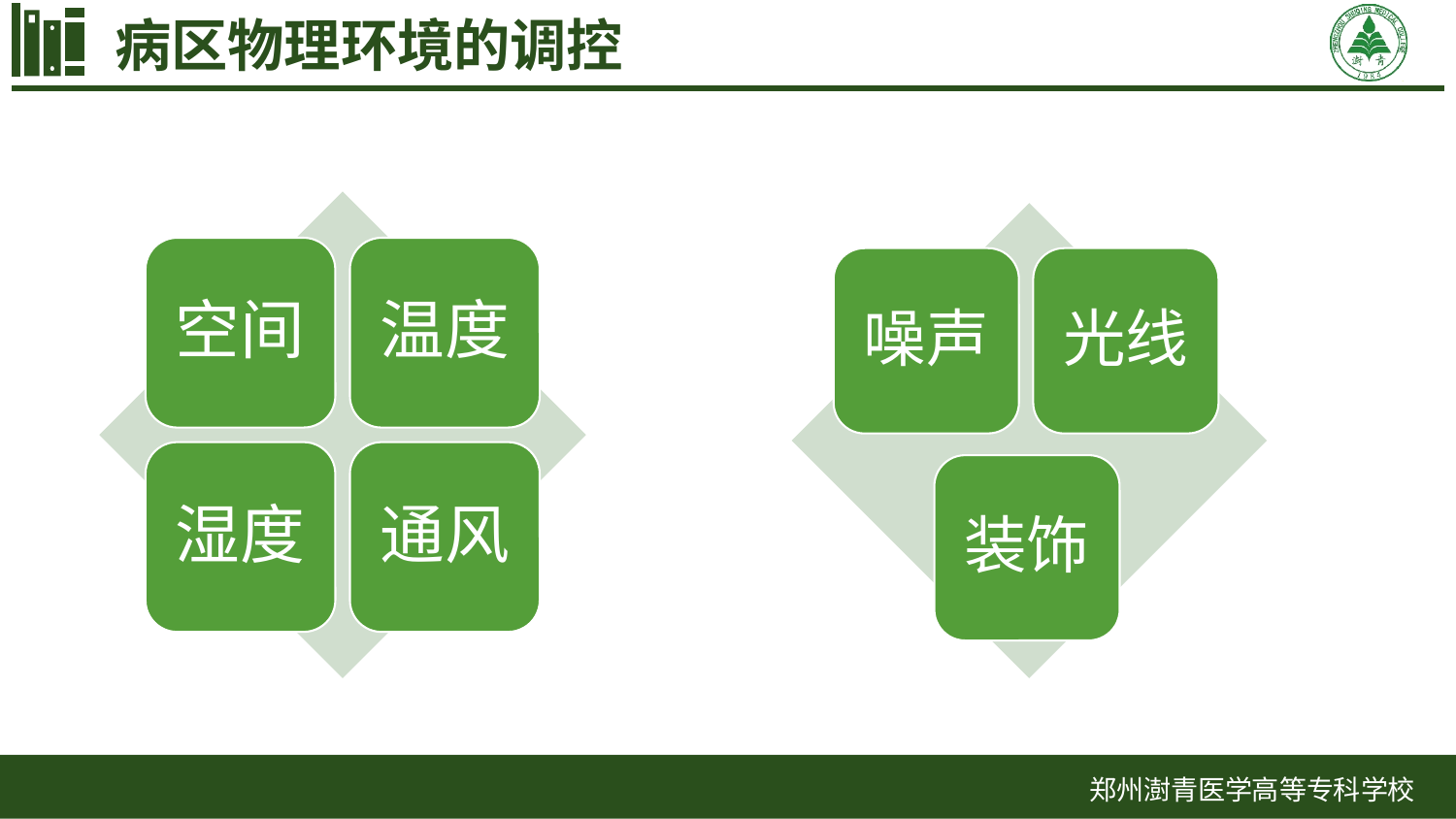

38
病区物理环境的调控
空间
温度
湿度
通风
噪声
光线
装饰